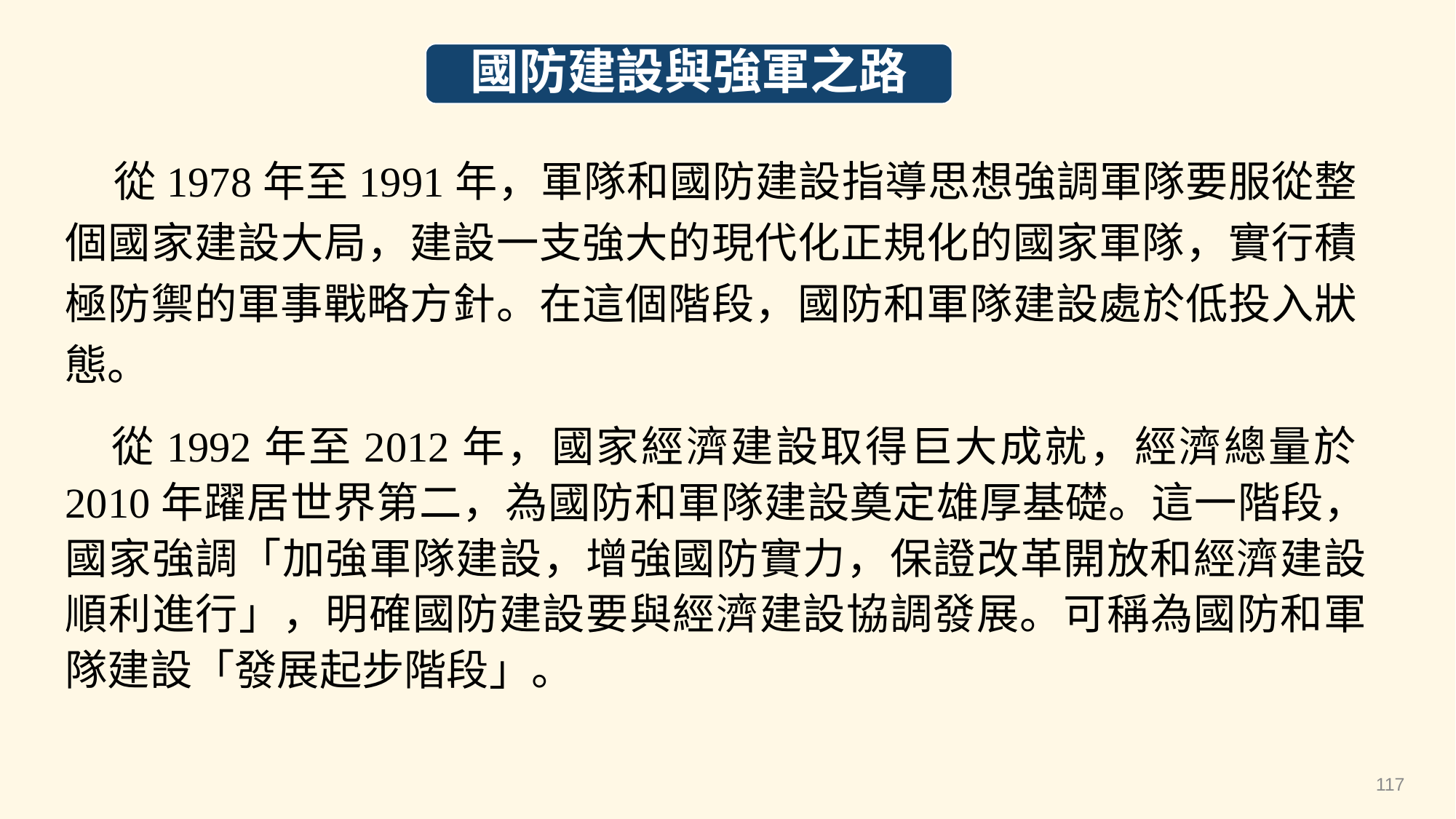

國防建設與強軍之路
    從1978年至1991年，軍隊和國防建設指導思想強調軍隊要服從整個國家建設大局，建設一支強大的現代化正規化的國家軍隊，實行積極防禦的軍事戰略方針。在這個階段，國防和軍隊建設處於低投入狀態。
    從1992年至2012年，國家經濟建設取得巨大成就，經濟總量於2010年躍居世界第二，為國防和軍隊建設奠定雄厚基礎。這一階段，國家強調「加強軍隊建設，增強國防實力，保證改革開放和經濟建設順利進行」，明確國防建設要與經濟建設協調發展。可稱為國防和軍隊建設「發展起步階段」。